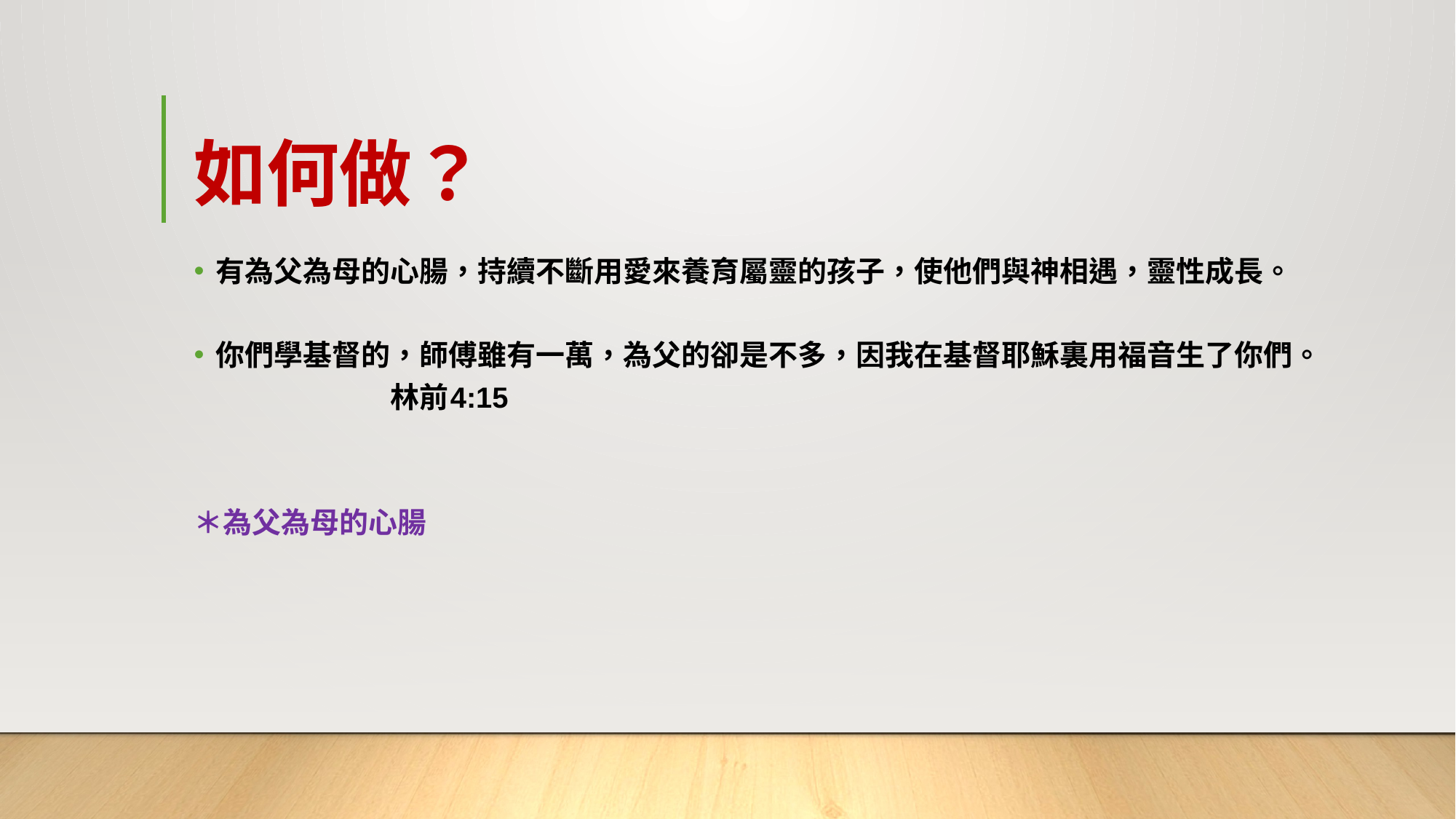

# 如何做？
有為父為母的心腸，持續不斷用愛來養育屬靈的孩子，使他們與神相遇，靈性成長。

你們學基督的，師傅雖有一萬，為父的卻是不多，因我在基督耶穌裏用福音生了你們。
									林前4:15

＊為父為母的心腸